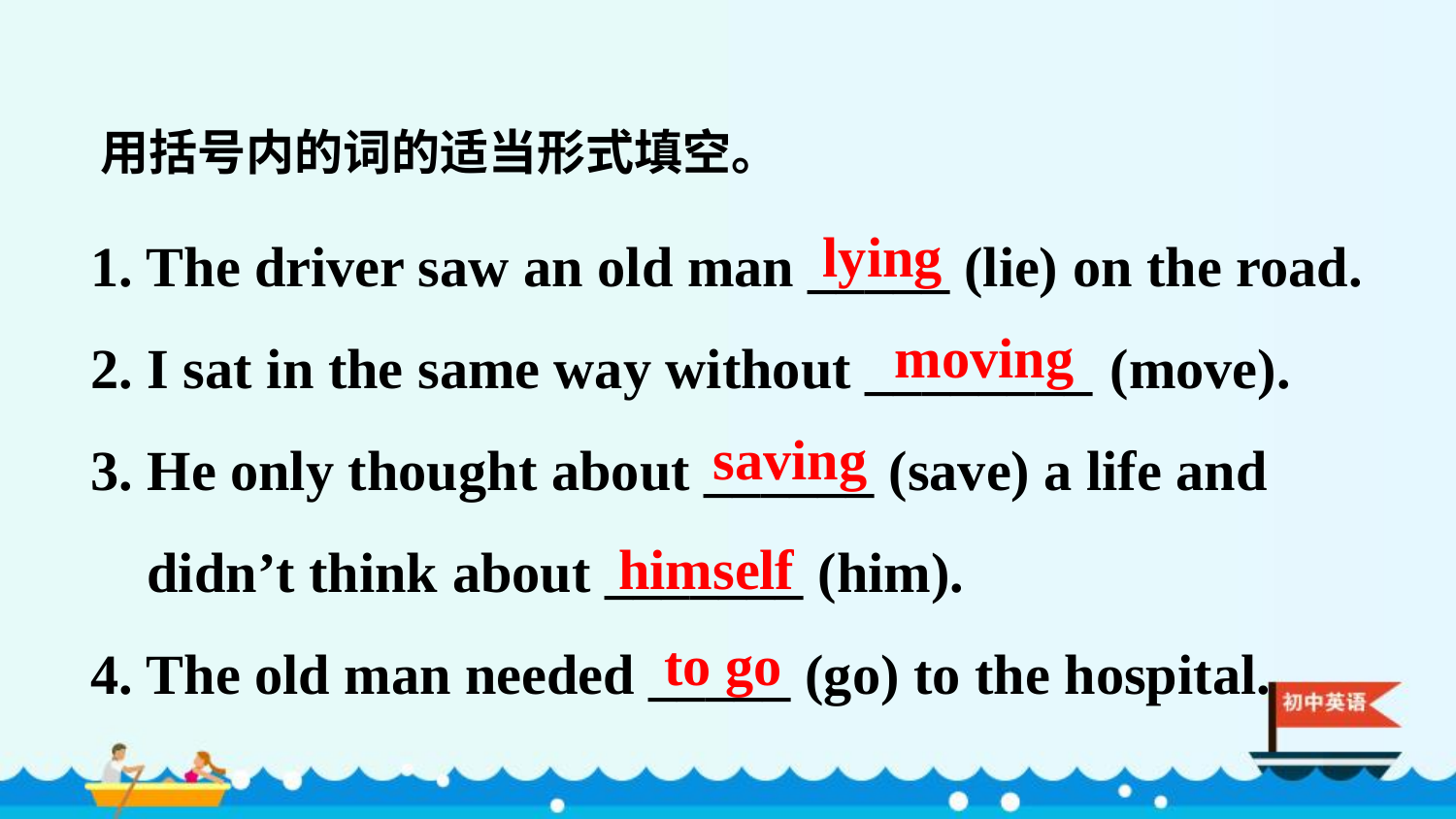

用括号内的词的适当形式填空。
1. The driver saw an old man _____ (lie) on the road.
2. I sat in the same way without ________ 	(move).
3. He only thought about ______ (save) a life and
    didn’t think about _______ (him).
4. The old man needed _____ (go) to the hospital.
lying
moving
saving
himself
to go